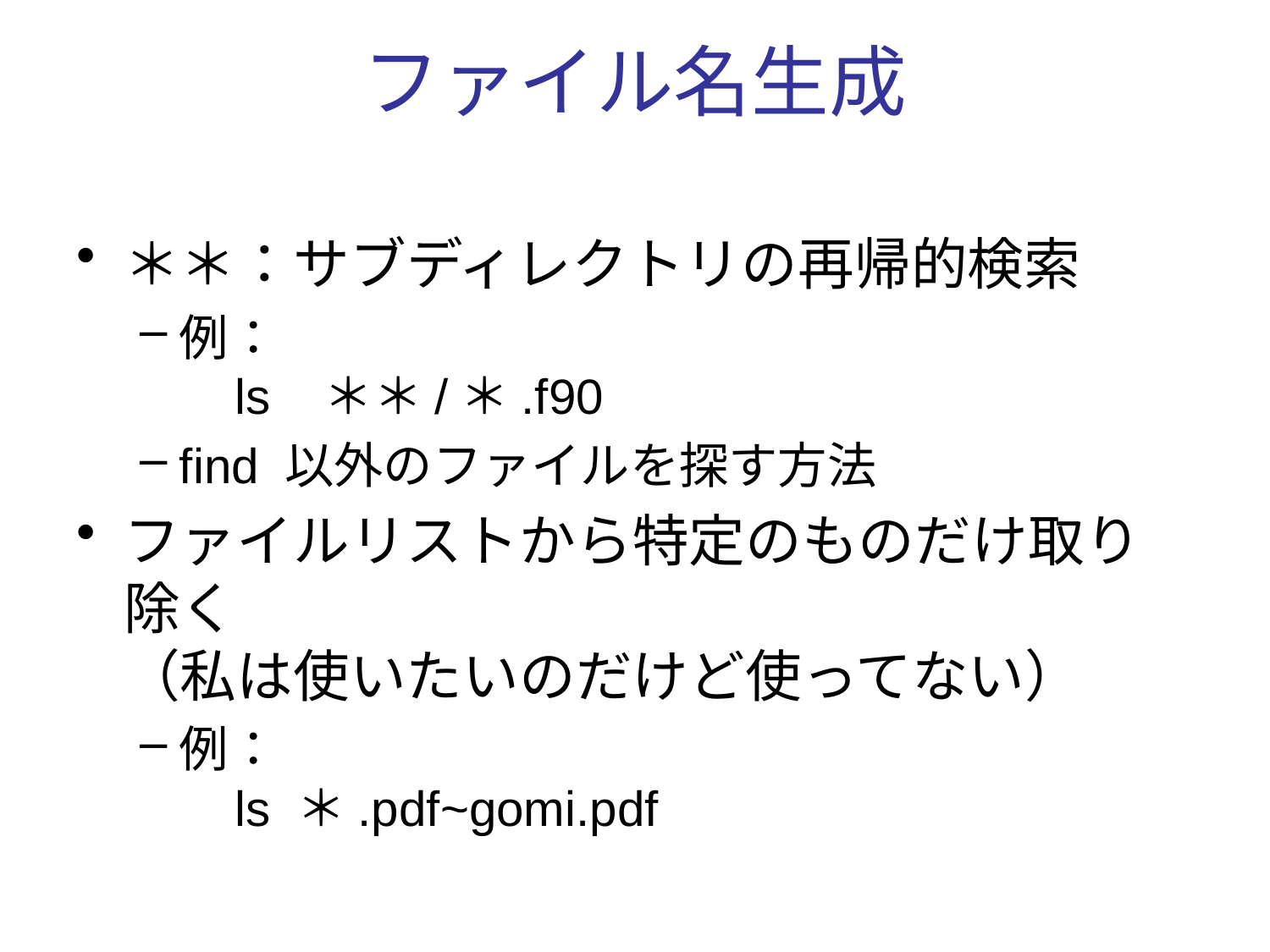

# ファイル名生成
＊＊：サブディレクトリの再帰的検索
例：
    ls   ＊＊/＊.f90
find 以外のファイルを探す方法
ファイルリストから特定のものだけ取り除く
（私は使いたいのだけど使ってない）
例：
    ls ＊.pdf~gomi.pdf